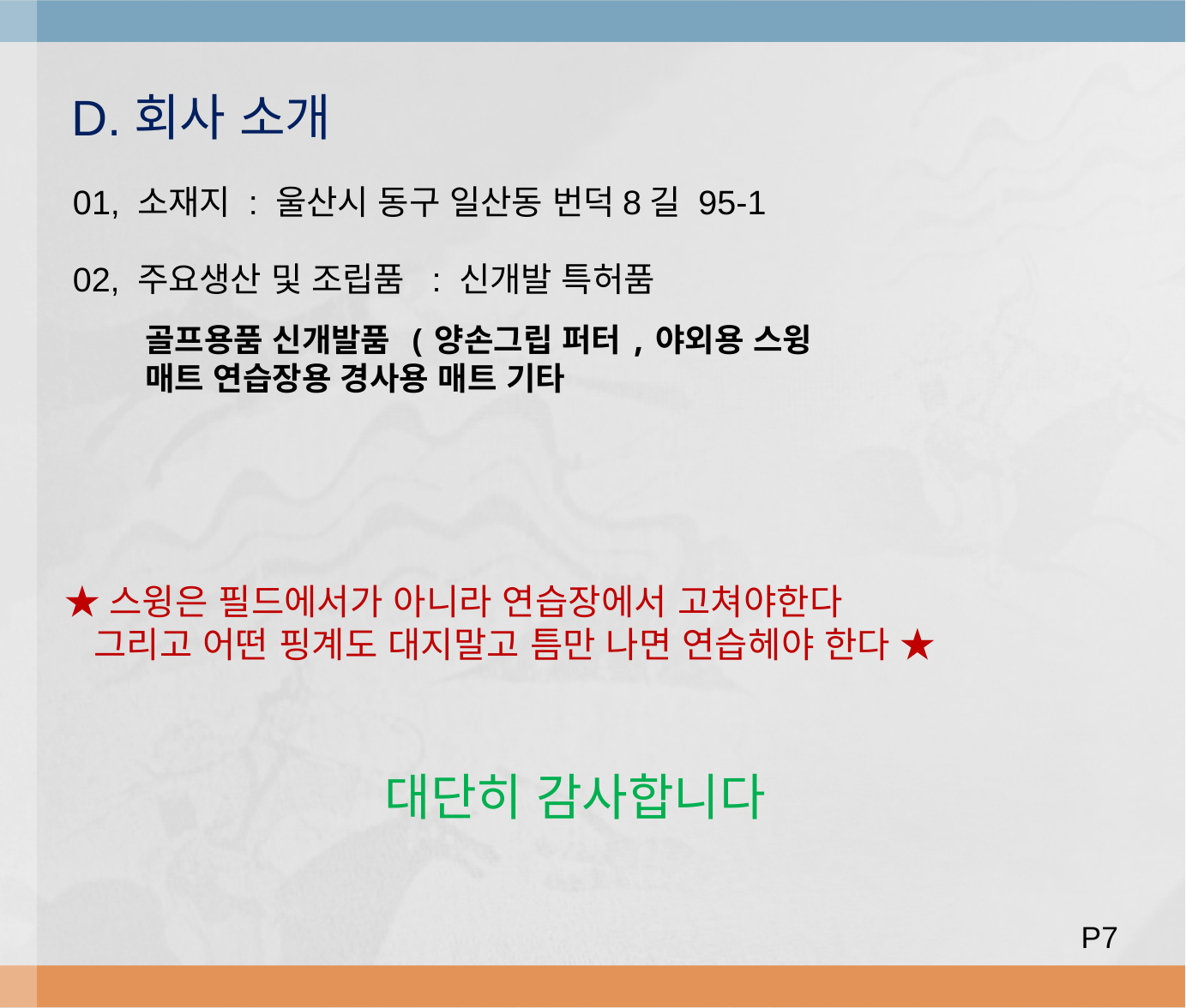

D.회사 소개
01, 소재지 : 울산시 동구 일산동 번덕8길 95-1
02, 주요생산 및 조립품  : 신개발 특허품
골프용품 신개발품 (양손그립 퍼터,야외용 스윙
매트 연습장용 경사용 매트 기타
★스윙은 필드에서가 아니라 연습장에서 고쳐야한다
  그리고 어떤 핑계도 대지말고 틈만 나면 연습헤야 한다 ★
대단히 감사합니다
P7